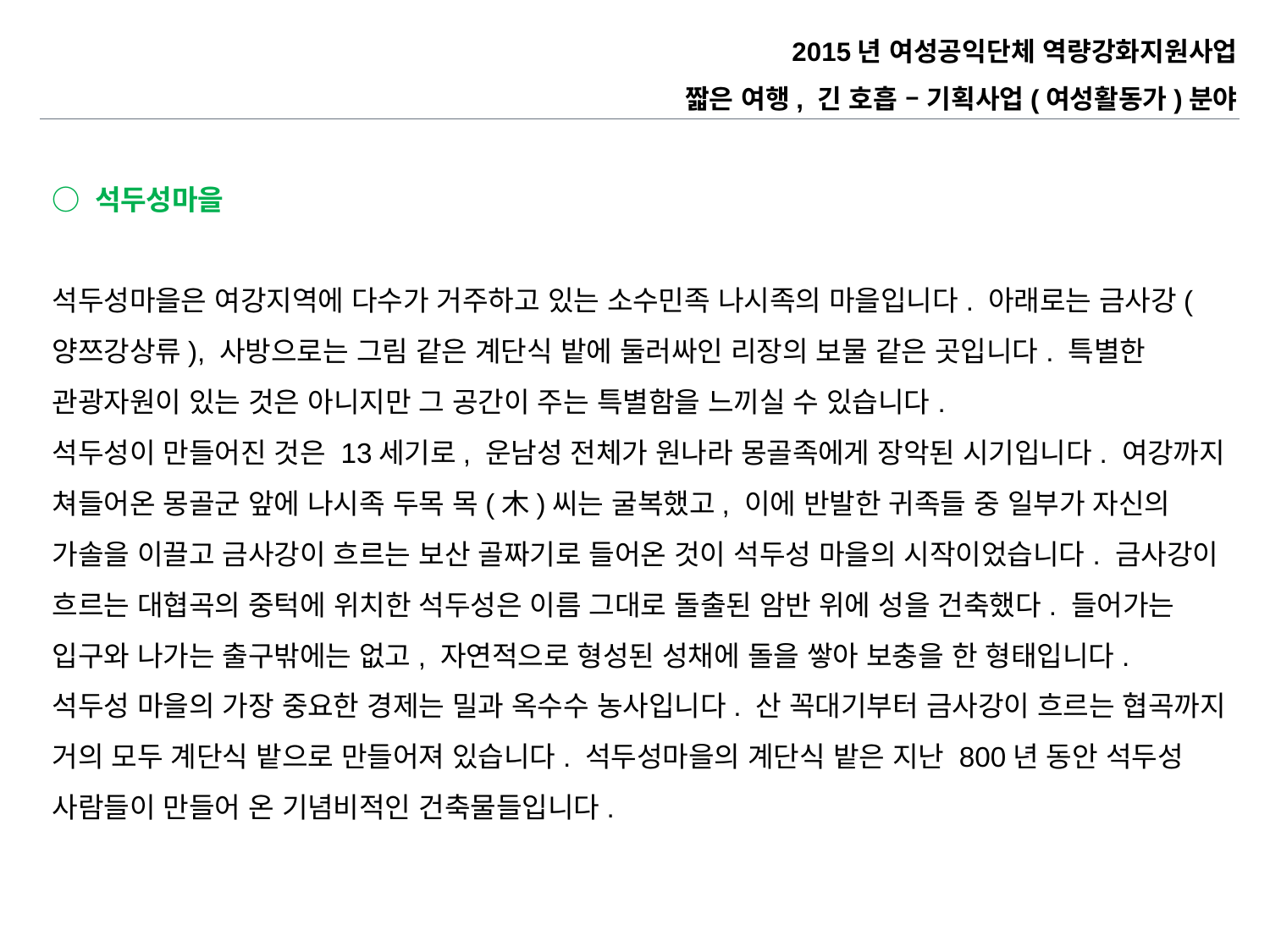

2015년 여성공익단체 역량강화지원사업
짧은 여행, 긴 호흡 – 기획사업(여성활동가)분야
○ 석두성마을

석두성마을은 여강지역에 다수가 거주하고 있는 소수민족 나시족의 마을입니다. 아래로는 금사강(양쯔강상류), 사방으로는 그림 같은 계단식 밭에 둘러싸인 리장의 보물 같은 곳입니다. 특별한 관광자원이 있는 것은 아니지만 그 공간이 주는 특별함을 느끼실 수 있습니다.
석두성이 만들어진 것은 13세기로, 운남성 전체가 원나라 몽골족에게 장악된 시기입니다. 여강까지 쳐들어온 몽골군 앞에 나시족 두목 목(木)씨는 굴복했고, 이에 반발한 귀족들 중 일부가 자신의 가솔을 이끌고 금사강이 흐르는 보산 골짜기로 들어온 것이 석두성 마을의 시작이었습니다. 금사강이 흐르는 대협곡의 중턱에 위치한 석두성은 이름 그대로 돌출된 암반 위에 성을 건축했다. 들어가는 입구와 나가는 출구밖에는 없고, 자연적으로 형성된 성채에 돌을 쌓아 보충을 한 형태입니다.
석두성 마을의 가장 중요한 경제는 밀과 옥수수 농사입니다. 산 꼭대기부터 금사강이 흐르는 협곡까지 거의 모두 계단식 밭으로 만들어져 있습니다. 석두성마을의 계단식 밭은 지난 800년 동안 석두성 사람들이 만들어 온 기념비적인 건축물들입니다.

소모임 공간